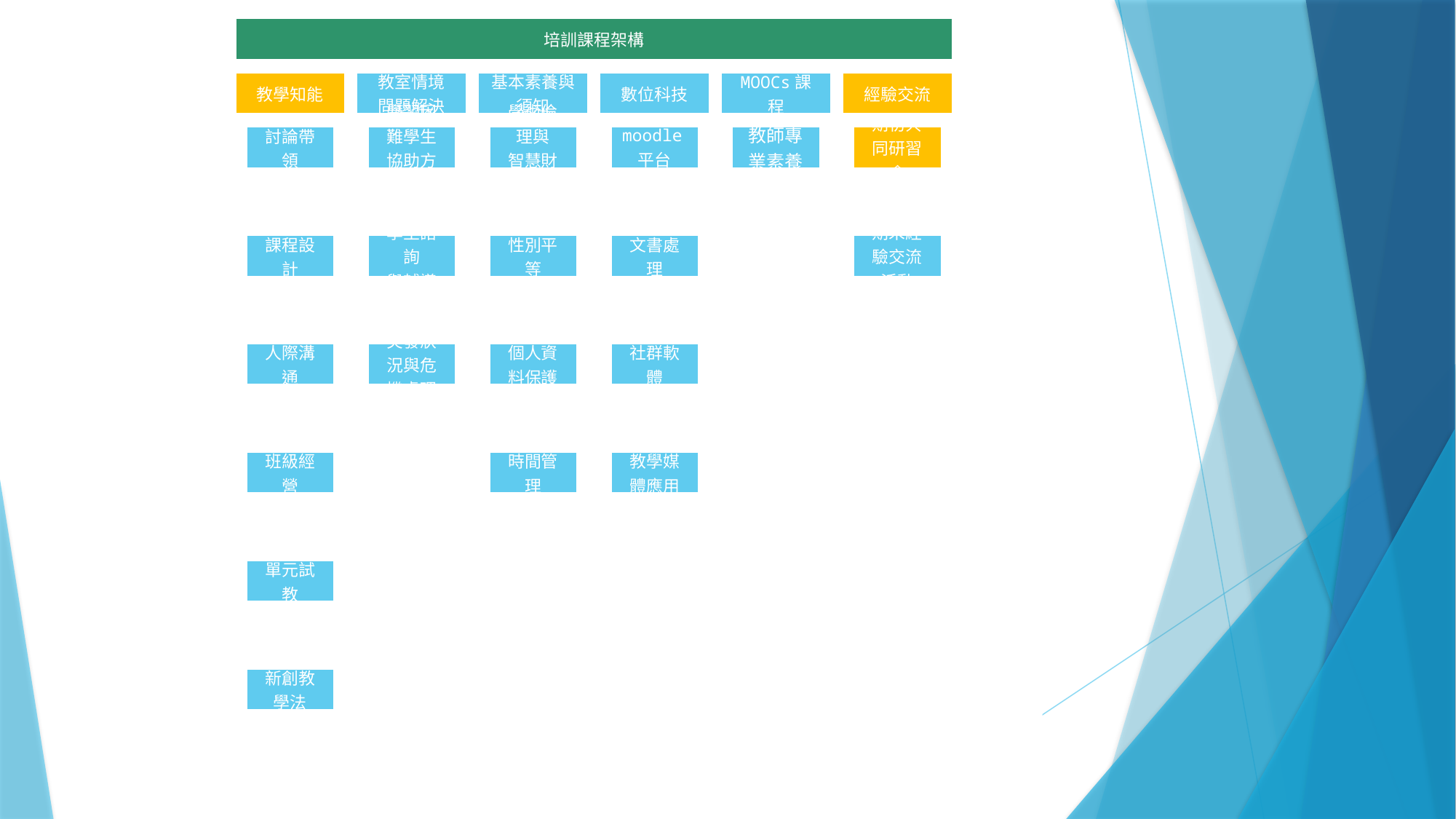

培訓課程架構
教學知能
教室情境
問題解決
數位科技
基本素養與須知
討論帶領
課程設計
人際溝通
班級經營
智慧財產權
性別平等
moodle平台
文書處理
社群軟體
個人資料保護
單元試教
學生諮詢
與輔導
突發狀況與危機處理
時間管理
新創教學法
經驗交流
期初共同研習會
期末經驗交流活動
MOOCs課程
教學媒體應用
教師專業素養